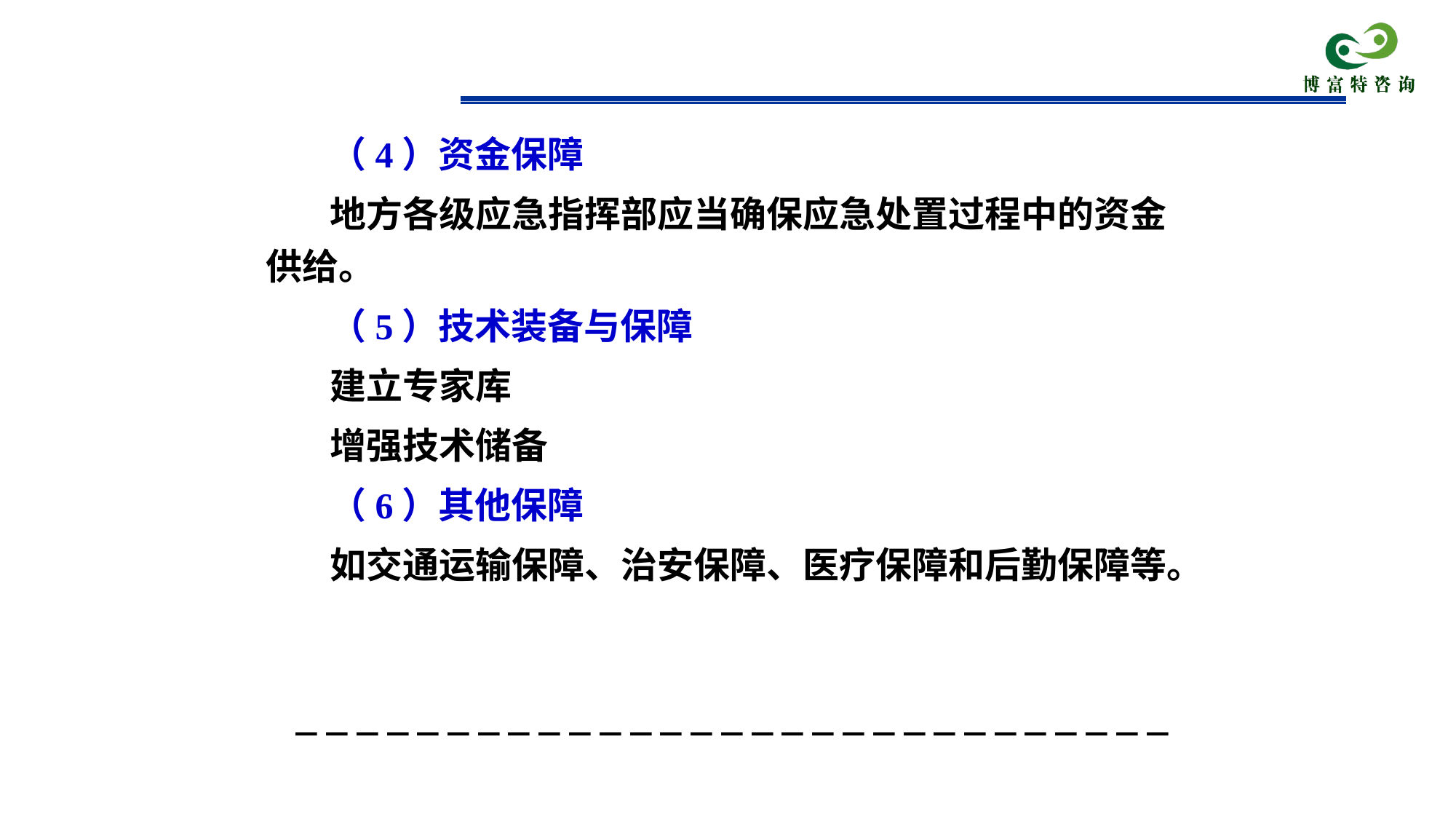

# （4）资金保障
地方各级应急指挥部应当确保应急处置过程中的资金供给。
（5）技术装备与保障
建立专家库
增强技术储备
（6）其他保障
如交通运输保障、治安保障、医疗保障和后勤保障等。
－－－－－－－－－－－－－－－－－－－－－－－－－－－－－